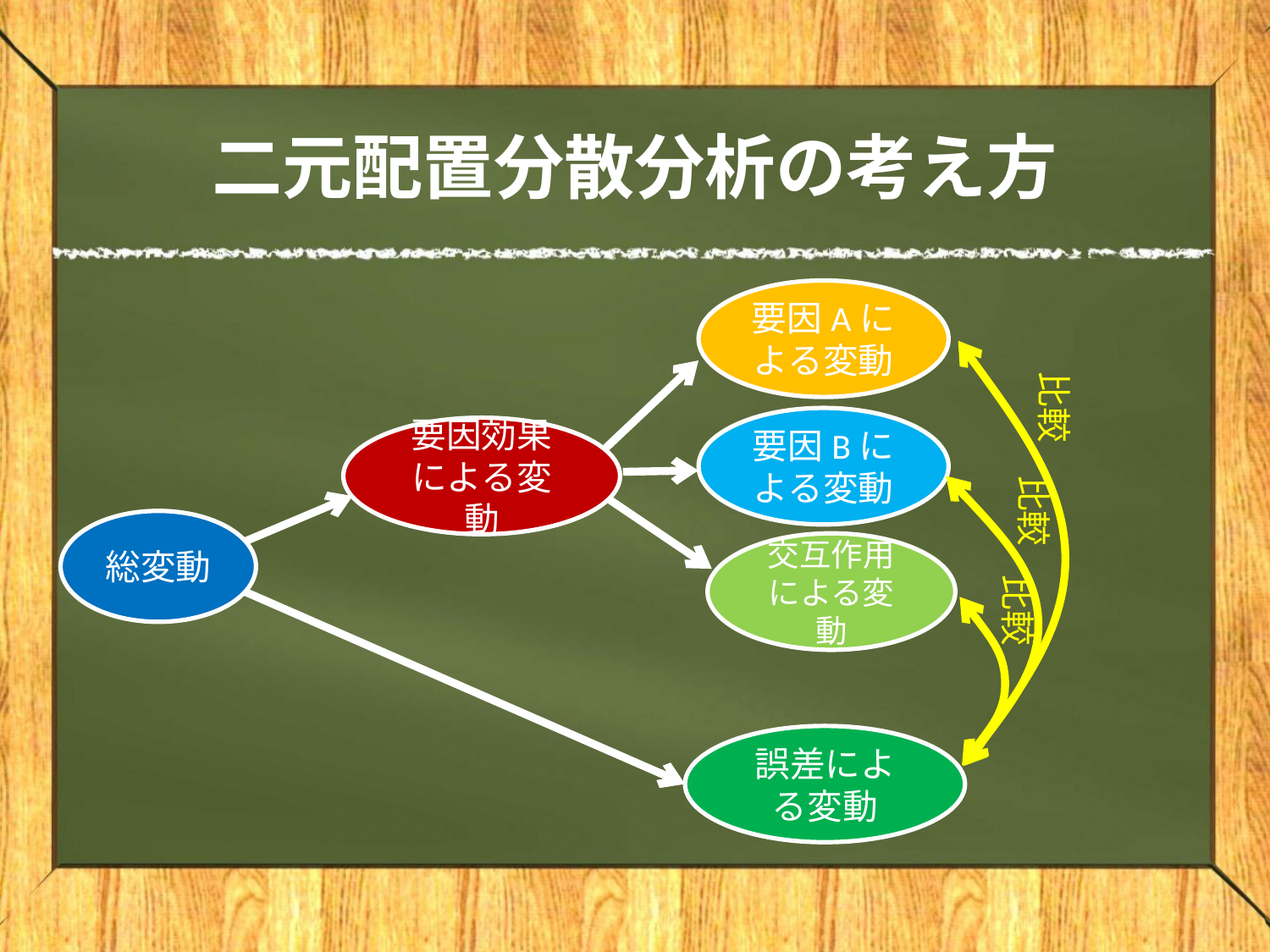

# 二元配置分散分析の考え方
要因Aによる変動

比較
要因Bによる変動
要因効果による変動
比較

総変動
交互作用による変動
比較

誤差による変動